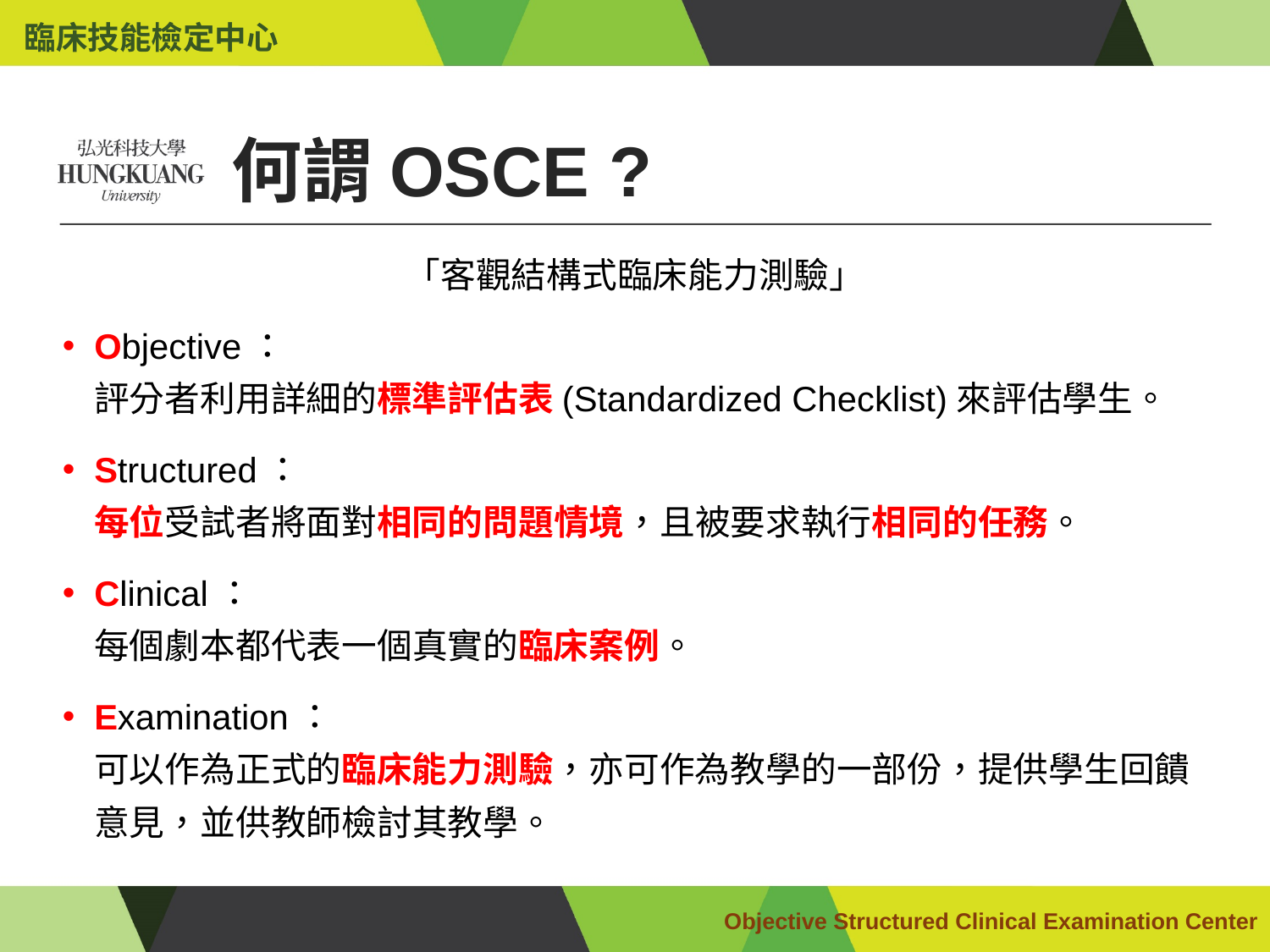

臨床技能檢定中心
# 何謂OSCE ?
「客觀結構式臨床能力測驗」
Objective：
評分者利用詳細的標準評估表(Standardized Checklist)來評估學生。
Structured：
每位受試者將面對相同的問題情境，且被要求執行相同的任務。
Clinical：
每個劇本都代表一個真實的臨床案例。
Examination：
可以作為正式的臨床能力測驗，亦可作為教學的一部份，提供學生回饋意見，並供教師檢討其教學。
Objective Structured Clinical Examination Center